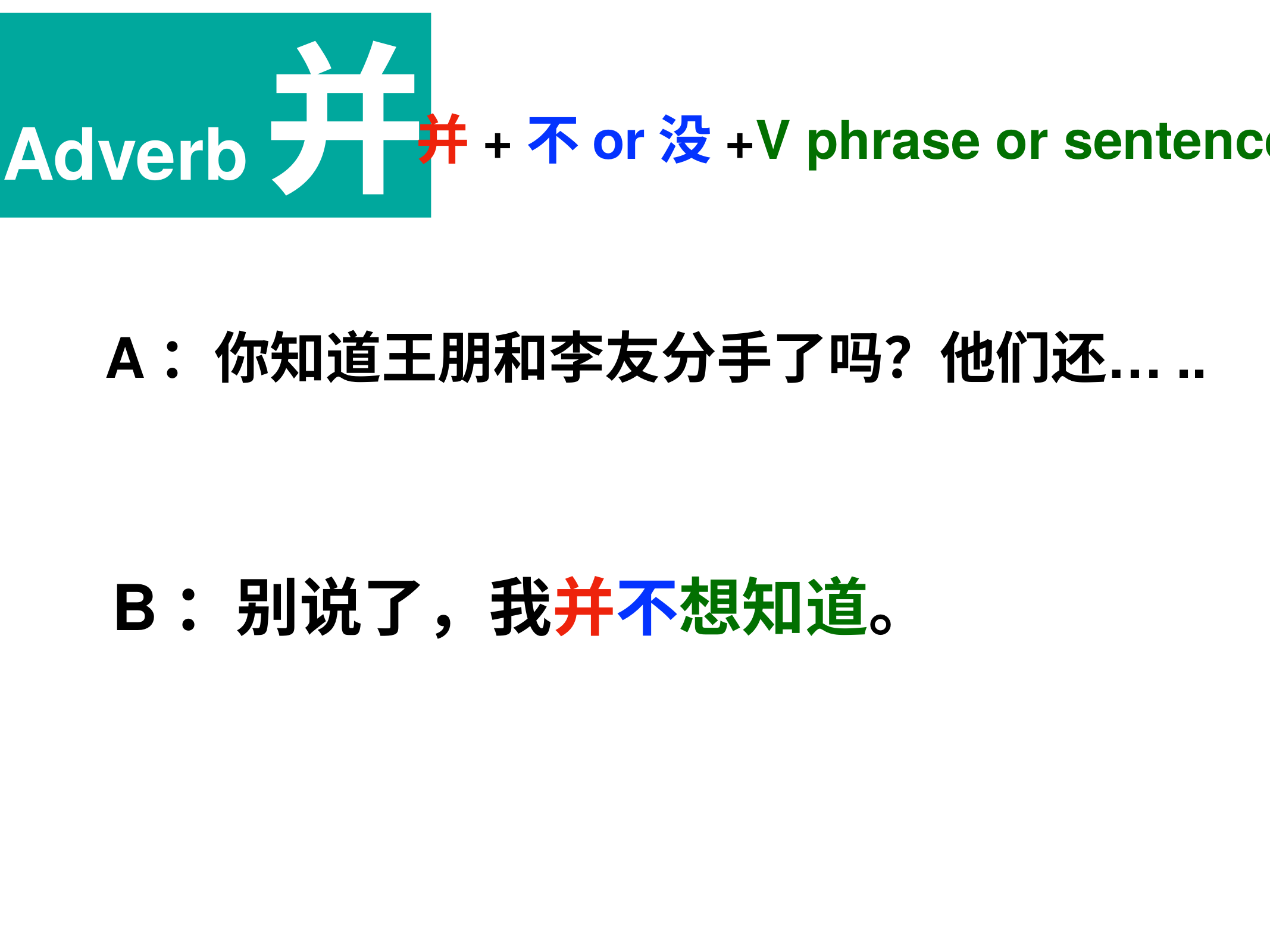

Adverb 并
并+不or没+V phrase or sentence
A：你知道王朋和李友分手了吗？他们还…..
B：别说了，我并不想知道。